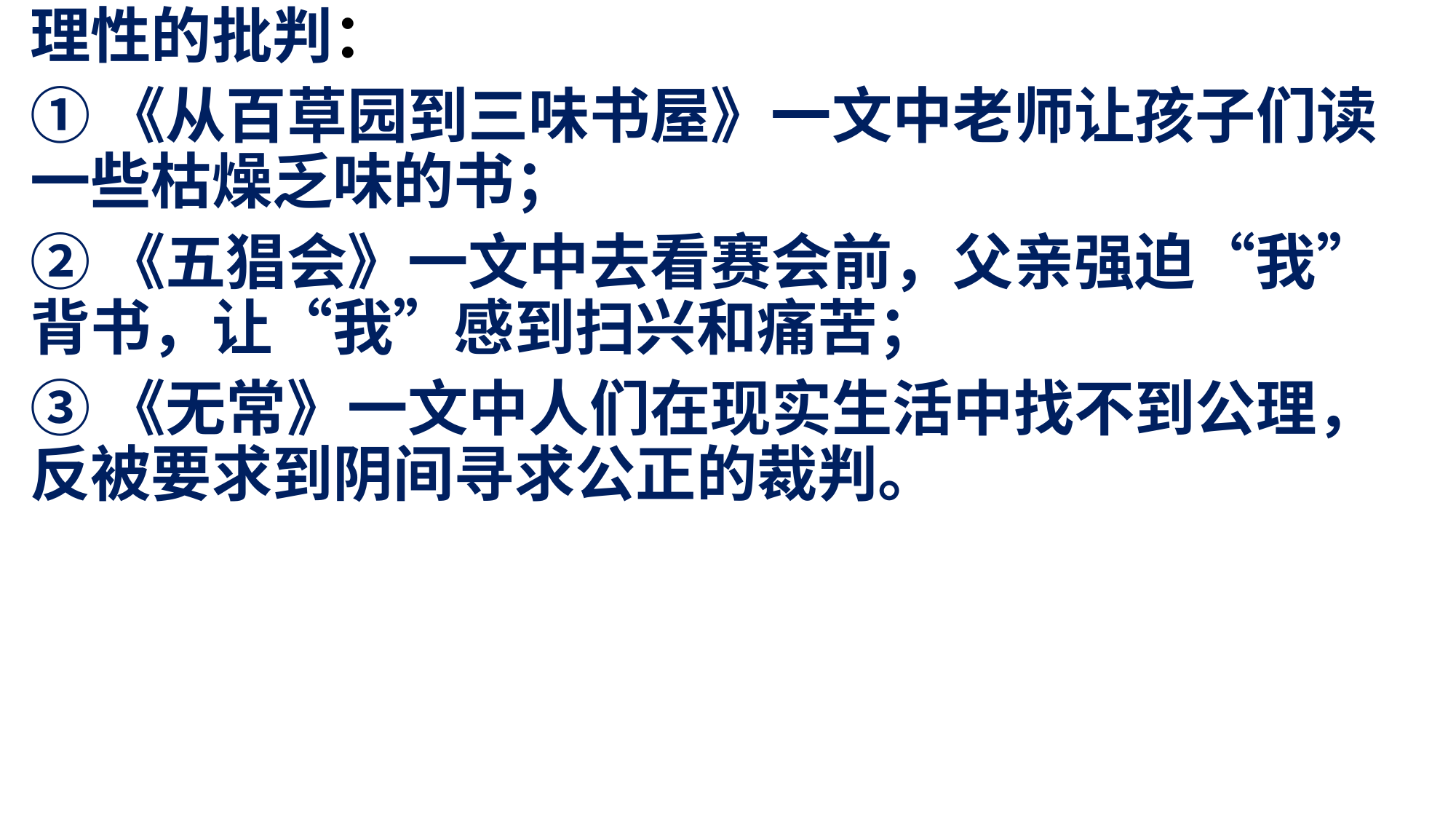

理性的批判：
①《从百草园到三味书屋》一文中老师让孩子们读一些枯燥乏味的书；
②《五猖会》一文中去看赛会前，父亲强迫“我”背书，让“我”感到扫兴和痛苦；
③《无常》一文中人们在现实生活中找不到公理，反被要求到阴间寻求公正的裁判。